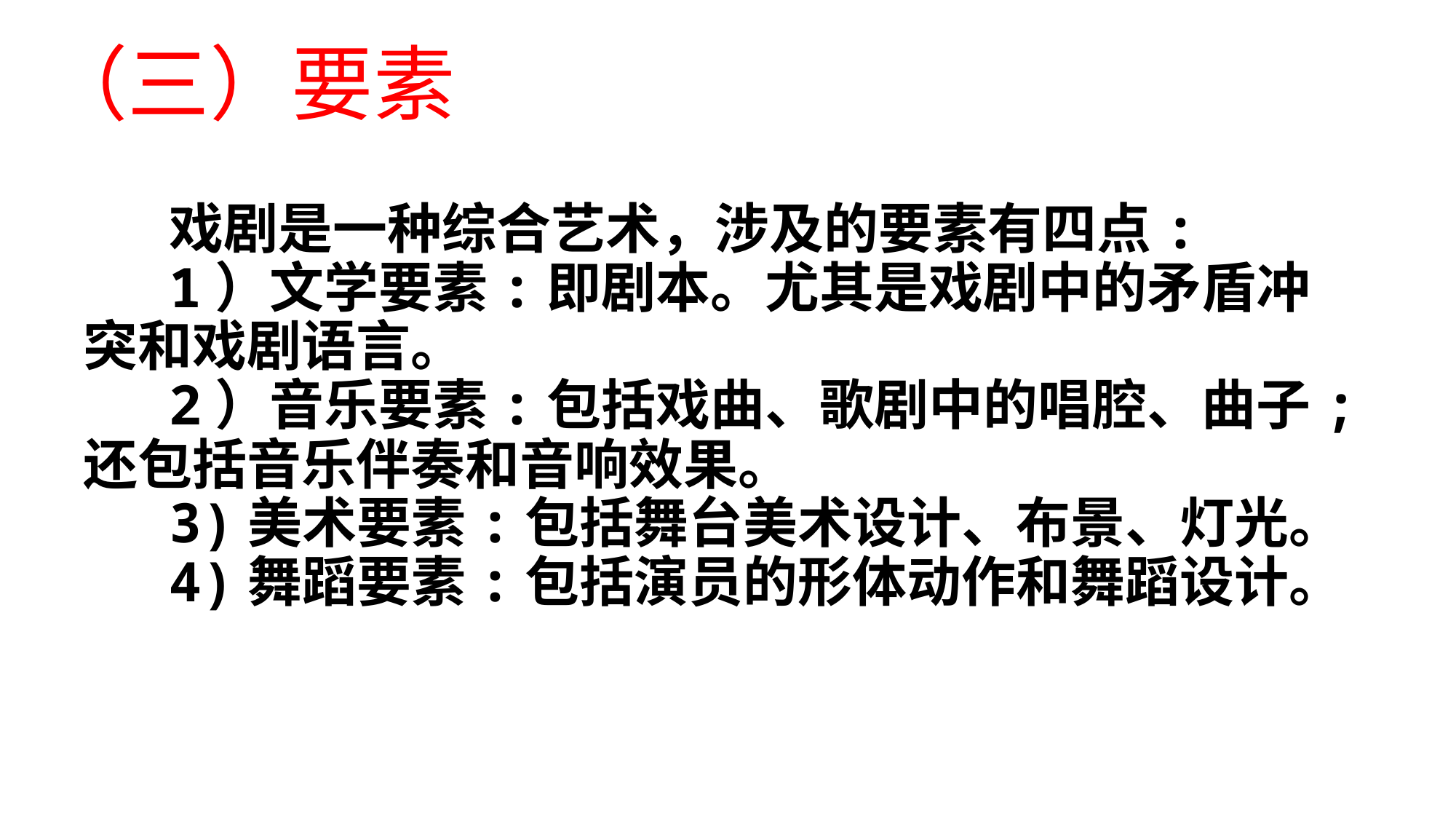

（三）要素
戏剧是一种综合艺术，涉及的要素有四点:
1）文学要素:即剧本。尤其是戏剧中的矛盾冲突和戏剧语言。
2）音乐要素:包括戏曲、歌剧中的唱腔、曲子;还包括音乐伴奏和音响效果。
3)美术要素:包括舞台美术设计、布景、灯光。
4)舞蹈要素:包括演员的形体动作和舞蹈设计。